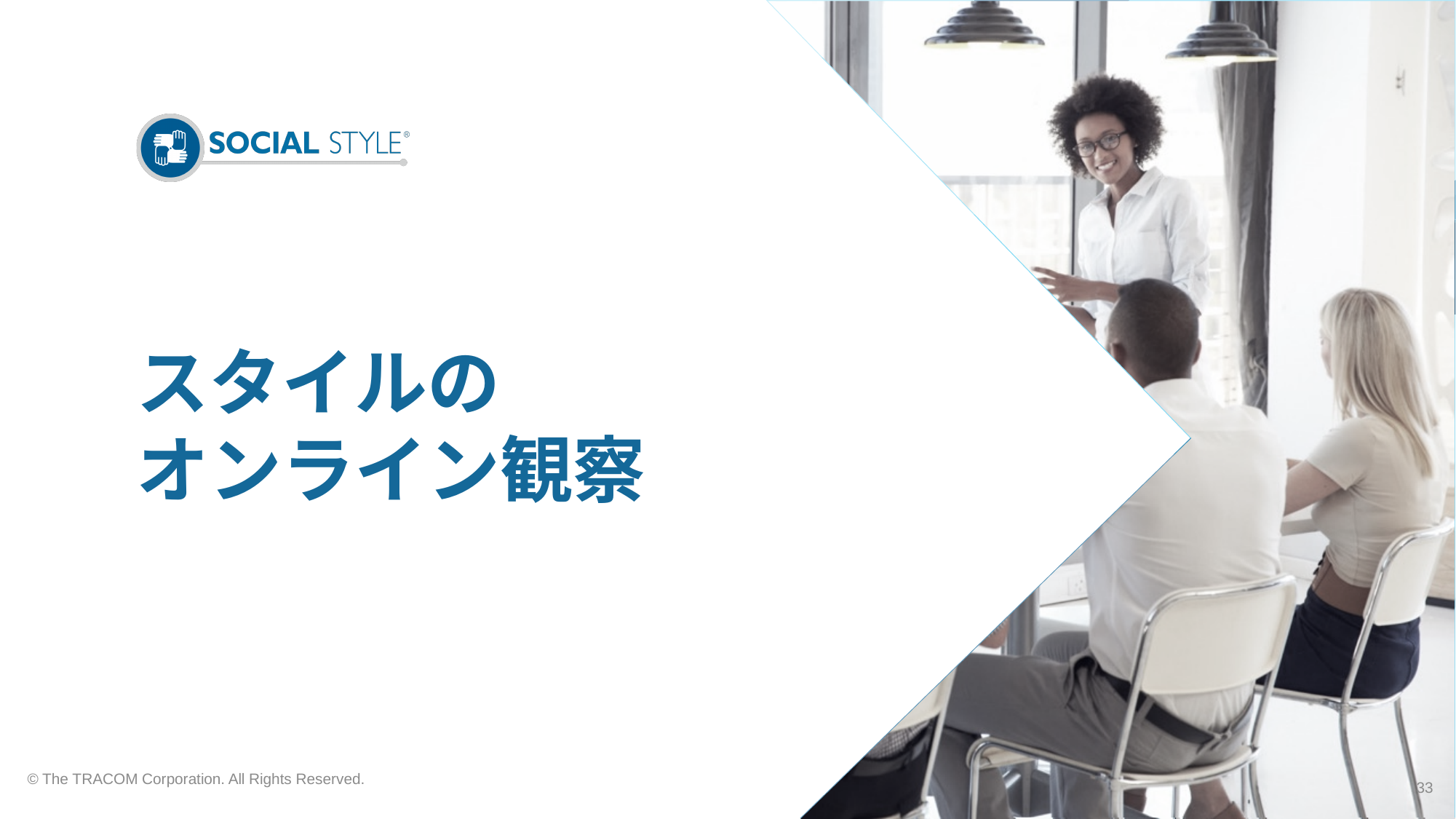

# スタイルの オンライン観察
© The TRACOM Corporation. All Rights Reserved.
33